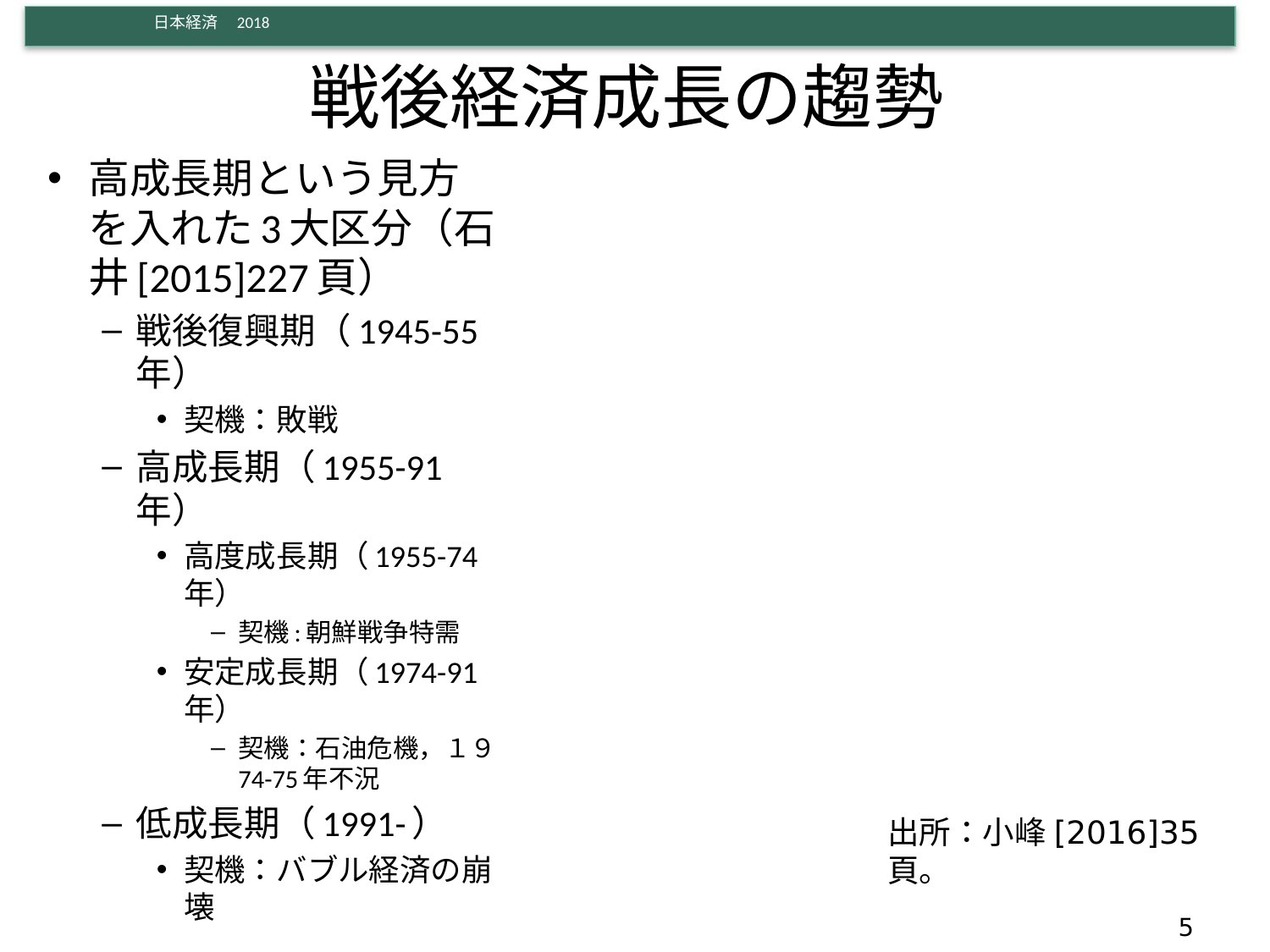

# 戦後経済成長の趨勢
高成長期という見方を入れた3大区分（石井[2015]227頁）
戦後復興期（1945-55年）
契機：敗戦
高成長期（1955-91年）
高度成長期（1955-74年）
契機:朝鮮戦争特需
安定成長期（1974-91年）
契機：石油危機，１９74-75年不況
低成長期（1991-）
契機：バブル経済の崩壊

出所：小峰[2016]35頁。
5